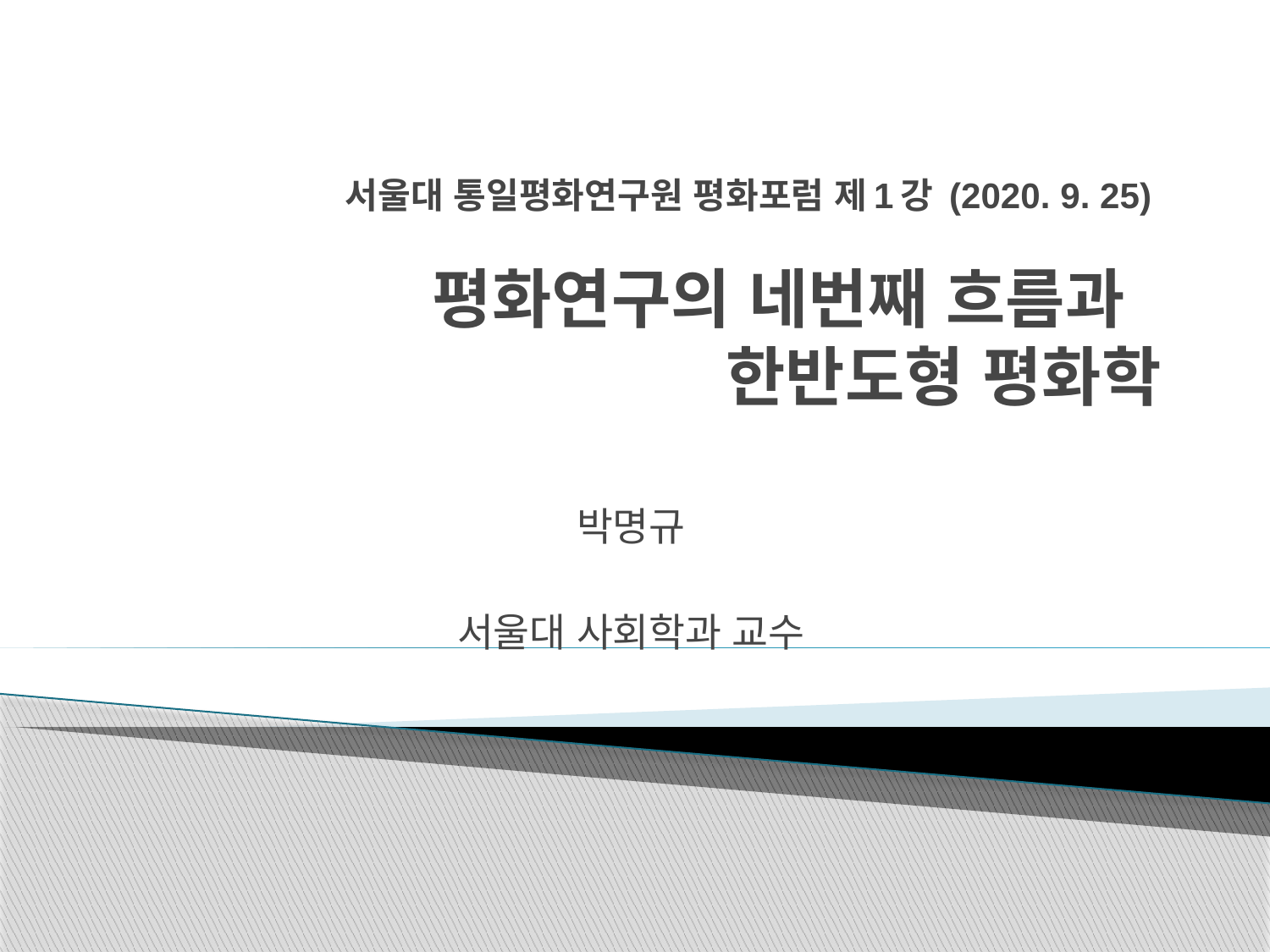

# 서울대 통일평화연구원 평화포럼 제1강 (2020. 9. 25) 평화연구의 네번째 흐름과 한반도형 평화학
박명규

서울대 사회학과 교수